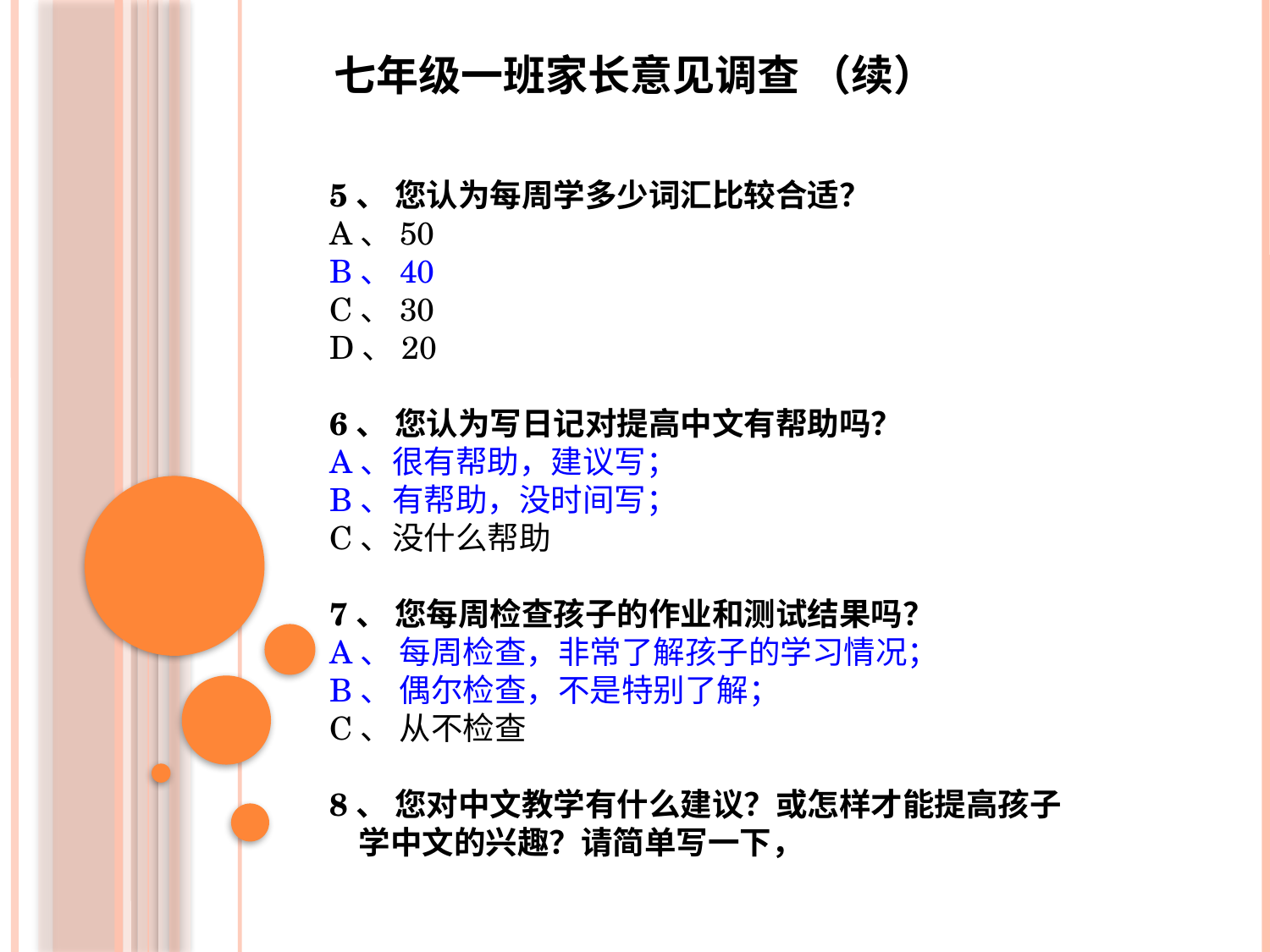

七年级一班家长意见调查 （续）
5、 您认为每周学多少词汇比较合适？
A、50
B、40
C、30
D、20

6、 您认为写日记对提高中文有帮助吗？
A、很有帮助，建议写；
B、有帮助，没时间写；
C、没什么帮助

7、 您每周检查孩子的作业和测试结果吗？
A、 每周检查，非常了解孩子的学习情况；
B、 偶尔检查，不是特别了解；
C、 从不检查

8、 您对中文教学有什么建议？或怎样才能提高孩子     学中文的兴趣？请简单写一下，